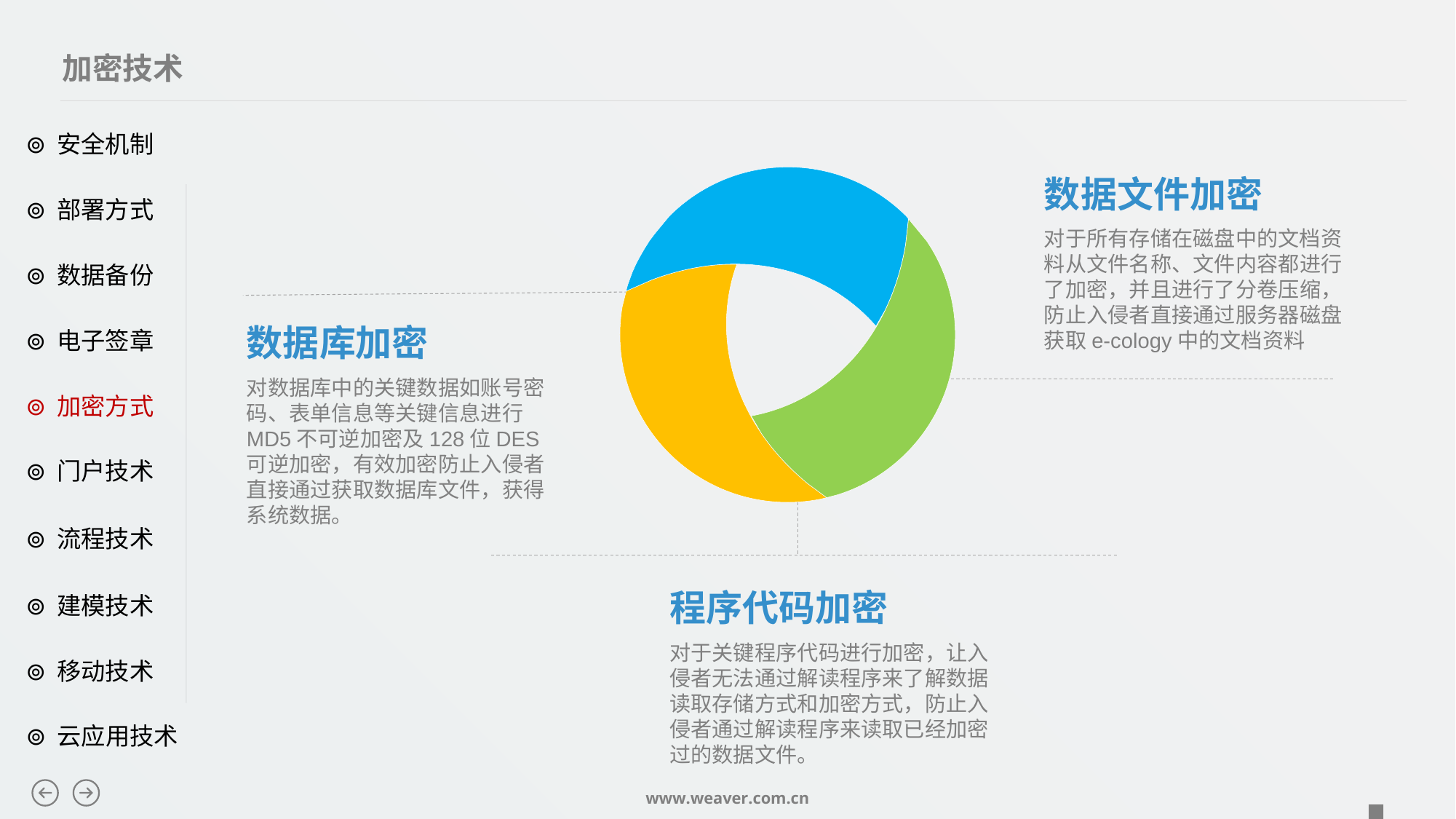

加密技术
⊚ 安全机制

数据文件加密
对于所有存储在磁盘中的文档资料从文件名称、文件内容都进行了加密，并且进行了分卷压缩，防止入侵者直接通过服务器磁盘获取e-cology中的文档资料

⊚ 部署方式
⊚ 数据备份
数据库加密
对数据库中的关键数据如账号密码、表单信息等关键信息进行MD5不可逆加密及128位DES可逆加密，有效加密防止入侵者直接通过获取数据库文件，获得系统数据。
⊚ 电子签章
⊚ 加密方式
⊚ 门户技术
⊚ 流程技术
程序代码加密
对于关键程序代码进行加密，让入侵者无法通过解读程序来了解数据读取存储方式和加密方式，防止入侵者通过解读程序来读取已经加密过的数据文件。
⊚ 建模技术
⊚ 移动技术
⊚ 云应用技术